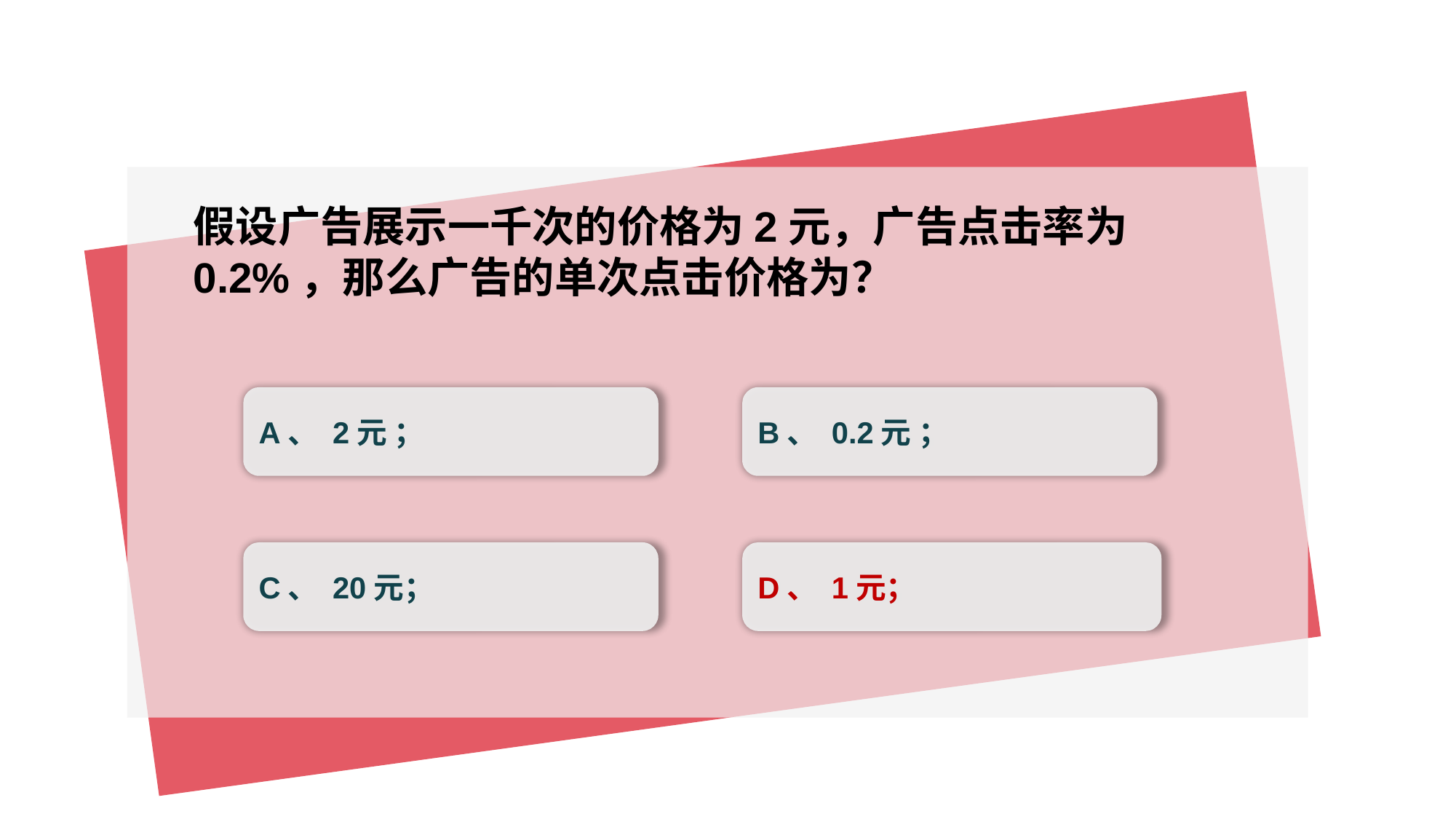

假设广告展示一千次的价格为2元，广告点击率为0.2%，那么广告的单次点击价格为？

A、 2元 ；
B、 0.2元 ；
C、 20元；
D、 1元；